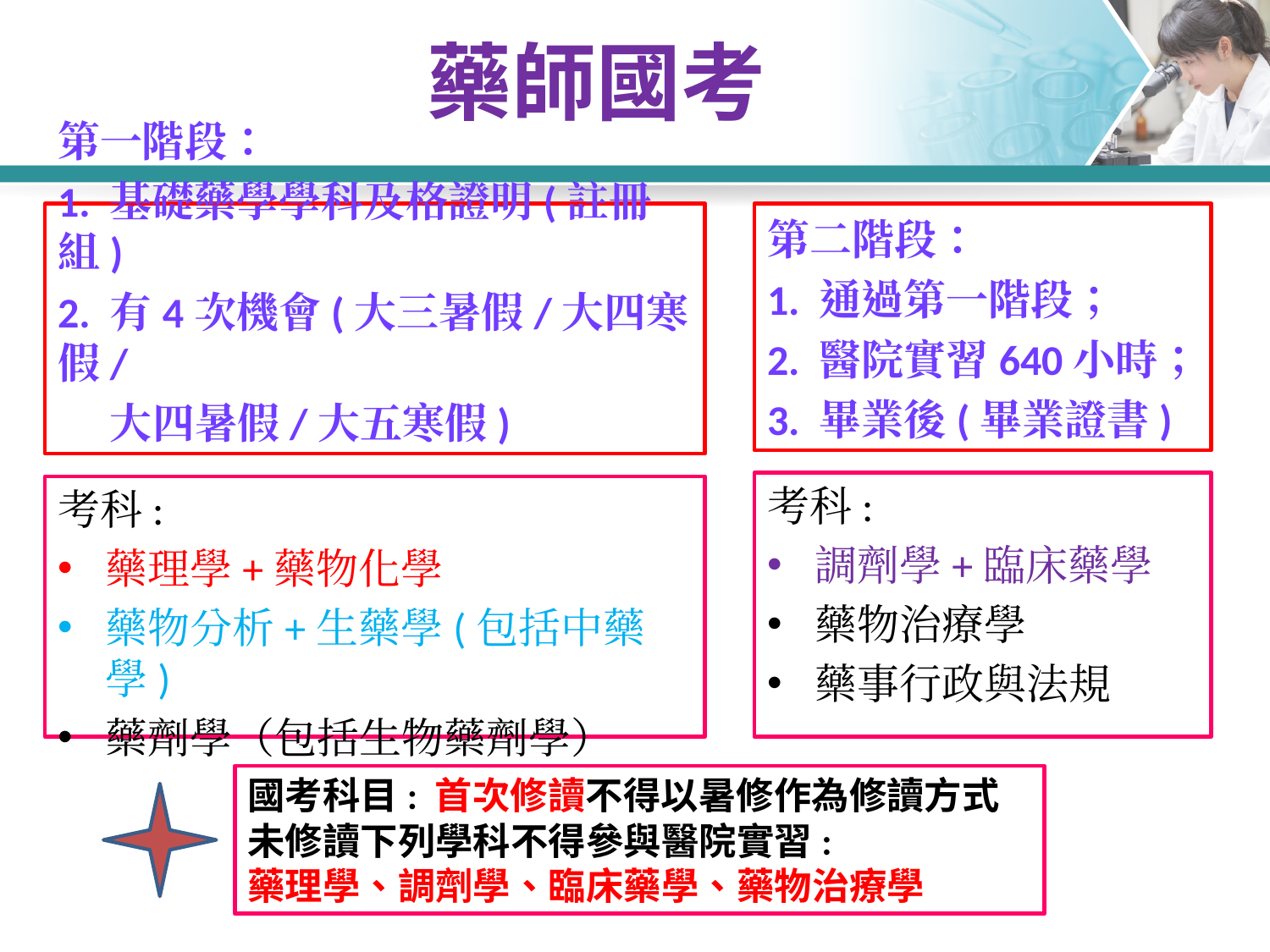

藥師國考
第二階段：
1. 通過第一階段；
2. 醫院實習640小時；
3. 畢業後(畢業證書)
第一階段：
1. 基礎藥學學科及格證明(註冊組)
2. 有4次機會(大三暑假/大四寒假/
    大四暑假/大五寒假)
考科:
調劑學+臨床藥學
藥物治療學
藥事行政與法規
考科:
藥理學+藥物化學
藥物分析+生藥學(包括中藥學)
藥劑學（包括生物藥劑學）
國考科目: 首次修讀不得以暑修作為修讀方式
未修讀下列學科不得參與醫院實習:
藥理學、調劑學、臨床藥學、藥物治療學